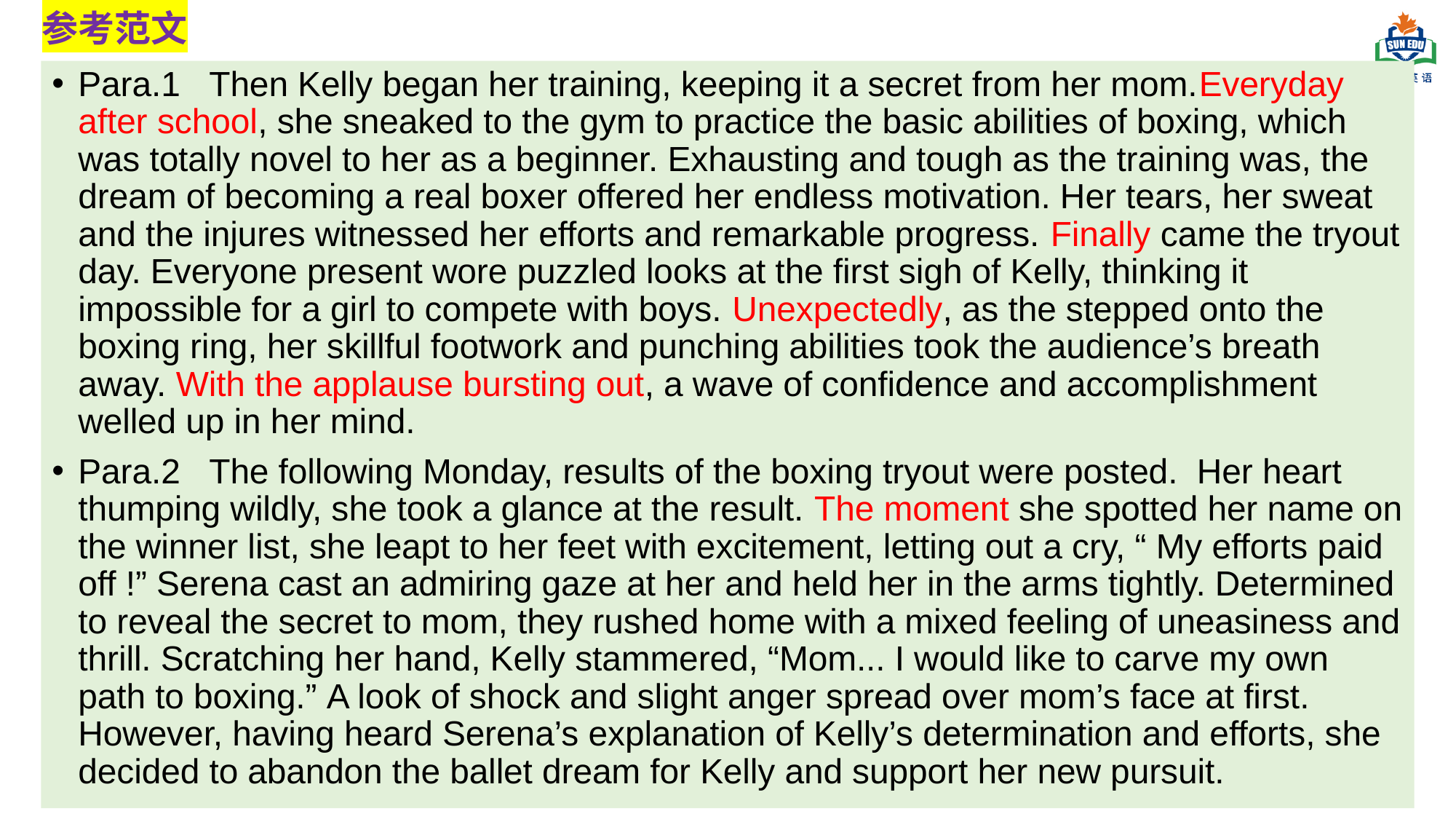

参考范文
Para.1   Then Kelly began her training, keeping it a secret from her mom.Everyday after school, she sneaked to the gym to practice the basic abilities of boxing, which was totally novel to her as a beginner. Exhausting and tough as the training was, the dream of becoming a real boxer offered her endless motivation. Her tears, her sweat and the injures witnessed her efforts and remarkable progress. Finally came the tryout day. Everyone present wore puzzled looks at the first sigh of Kelly, thinking it impossible for a girl to compete with boys. Unexpectedly, as the stepped onto the boxing ring, her skillful footwork and punching abilities took the audience’s breath away. With the applause bursting out, a wave of confidence and accomplishment welled up in her mind.
Para.2   The following Monday, results of the boxing tryout were posted.  Her heart thumping wildly, she took a glance at the result. The moment she spotted her name on the winner list, she leapt to her feet with excitement, letting out a cry, “ My efforts paid off !” Serena cast an admiring gaze at her and held her in the arms tightly. Determined to reveal the secret to mom, they rushed home with a mixed feeling of uneasiness and thrill. Scratching her hand, Kelly stammered, “Mom... I would like to carve my own path to boxing.” A look of shock and slight anger spread over mom’s face at first. However, having heard Serena’s explanation of Kelly’s determination and efforts, she decided to abandon the ballet dream for Kelly and support her new pursuit.